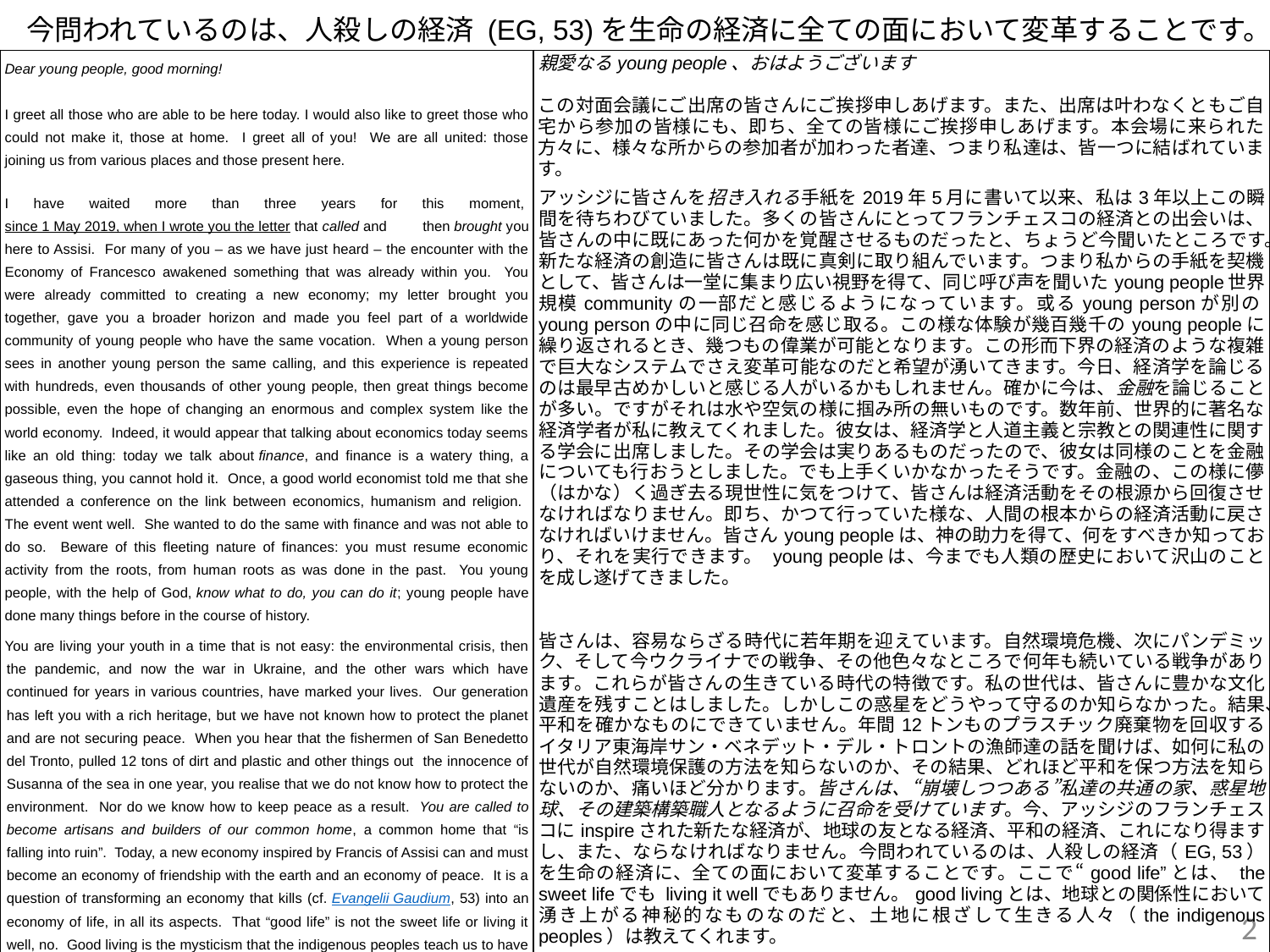

# 今問われているのは、人殺しの経済 (EG, 53)を生命の経済に全ての面において変革することです。
| Dear young people, good morning!   I greet all those who are able to be here today. I would also like to greet those who could not make it, those at home. I greet all of you! We are all united: those joining us from various places and those present here. | 親愛なるyoung people、おはようございます   この対面会議にご出席の皆さんにご挨拶申しあげます。また、出席は叶わなくともご自宅から参加の皆様にも、即ち、全ての皆様にご挨拶申しあげます。本会場に来られた方々に、様々な所からの参加者が加わった者達、つまり私達は、皆一つに結ばれています。 |
| --- | --- |
| I have waited more than three years for this moment, since 1 May 2019, when I wrote you the letter that called and then brought you here to Assisi. For many of you – as we have just heard – the encounter with the Economy of Francesco awakened something that was already within you. You were already committed to creating a new economy; my letter brought you together, gave you a broader horizon and made you feel part of a worldwide community of young people who have the same vocation. When a young person sees in another young person the same calling, and this experience is repeated with hundreds, even thousands of other young people, then great things become possible, even the hope of changing an enormous and complex system like the world economy. Indeed, it would appear that talking about economics today seems like an old thing: today we talk about finance, and finance is a watery thing, a gaseous thing, you cannot hold it. Once, a good world economist told me that she attended a conference on the link between economics, humanism and religion. The event went well. She wanted to do the same with finance and was not able to do so. Beware of this fleeting nature of finances: you must resume economic activity from the roots, from human roots as was done in the past. You young people, with the help of God, know what to do, you can do it; young people have done many things before in the course of history. | アッシジに皆さんを招き入れる手紙を2019年5月に書いて以来、私は3年以上この瞬間を待ちわびていました。多くの皆さんにとってフランチェスコの経済との出会いは、皆さんの中に既にあった何かを覚醒させるものだったと、ちょうど今聞いたところです。新たな経済の創造に皆さんは既に真剣に取り組んでいます。つまり私からの手紙を契機として、皆さんは一堂に集まり広い視野を得て、同じ呼び声を聞いたyoung people世界規模communityの一部だと感じるようになっています。或るyoung personが別のyoung personの中に同じ召命を感じ取る。この様な体験が幾百幾千のyoung peopleに繰り返されるとき、幾つもの偉業が可能となります。この形而下界の経済のような複雑で巨大なシステムでさえ変革可能なのだと希望が湧いてきます。今日、経済学を論じるのは最早古めかしいと感じる人がいるかもしれません。確かに今は、金融を論じることが多い。ですがそれは水や空気の様に掴み所の無いものです。数年前、世界的に著名な経済学者が私に教えてくれました。彼女は、経済学と人道主義と宗教との関連性に関する学会に出席しました。その学会は実りあるものだったので、彼女は同様のことを金融についても行おうとしました。でも上手くいかなかったそうです。金融の、この様に儚（はかな）く過ぎ去る現世性に気をつけて、皆さんは経済活動をその根源から回復させなければなりません。即ち、かつて行っていた様な、人間の根本からの経済活動に戻さなければいけません。皆さんyoung peopleは、神の助力を得て、何をすべきか知っており、それを実行できます。 young peopleは、今までも人類の歴史において沢山のことを成し遂げてきました。 |
| You are living your youth in a time that is not easy: the environmental crisis, then the pandemic, and now the war in Ukraine, and the other wars which have continued for years in various countries, have marked your lives. Our generation has left you with a rich heritage, but we have not known how to protect the planet and are not securing peace. When you hear that the fishermen of San Benedetto del Tronto, pulled 12 tons of dirt and plastic and other things out the innocence of Susanna of the sea in one year, you realise that we do not know how to protect the environment. Nor do we know how to keep peace as a result.  You are called to become artisans and builders of our common home, a common home that “is falling into ruin”. Today, a new economy inspired by Francis of Assisi can and must become an economy of friendship with the earth and an economy of peace. It is a question of transforming an economy that kills (cf. Evangelii Gaudium, 53) into an economy of life, in all its aspects. That “good life” is not the sweet life or living it well, no. Good living is the mysticism that the indigenous peoples teach us to have in relation to the earth. | 皆さんは、容易ならざる時代に若年期を迎えています。自然環境危機、次にパンデミック、そして今ウクライナでの戦争、その他色々なところで何年も続いている戦争があります。これらが皆さんの生きている時代の特徴です。私の世代は、皆さんに豊かな文化遺産を残すことはしました。しかしこの惑星をどうやって守るのか知らなかった。結果、平和を確かなものにできていません。年間12トンものプラスチック廃棄物を回収するイタリア東海岸サン・ベネデット・デル・トロントの漁師達の話を聞けば、如何に私の世代が自然環境保護の方法を知らないのか、その結果、どれほど平和を保つ方法を知らないのか、痛いほど分かります。皆さんは、“崩壊しつつある”私達の共通の家、惑星地球、その建築構築職人となるように召命を受けています。今、アッシジのフランチェスコにinspireされた新たな経済が、地球の友となる経済、平和の経済、これになり得ますし、また、ならなければなりません。今問われているのは、人殺しの経済（EG, 53）を生命の経済に、全ての面において変革することです。ここで“good life”とは、 the sweet lifeでも living it wellでもありません。good livingとは、地球との関係性において湧き上がる神秘的なものなのだと、土地に根ざして生きる人々（the indigenous peoples）は教えてくれます。 |
2